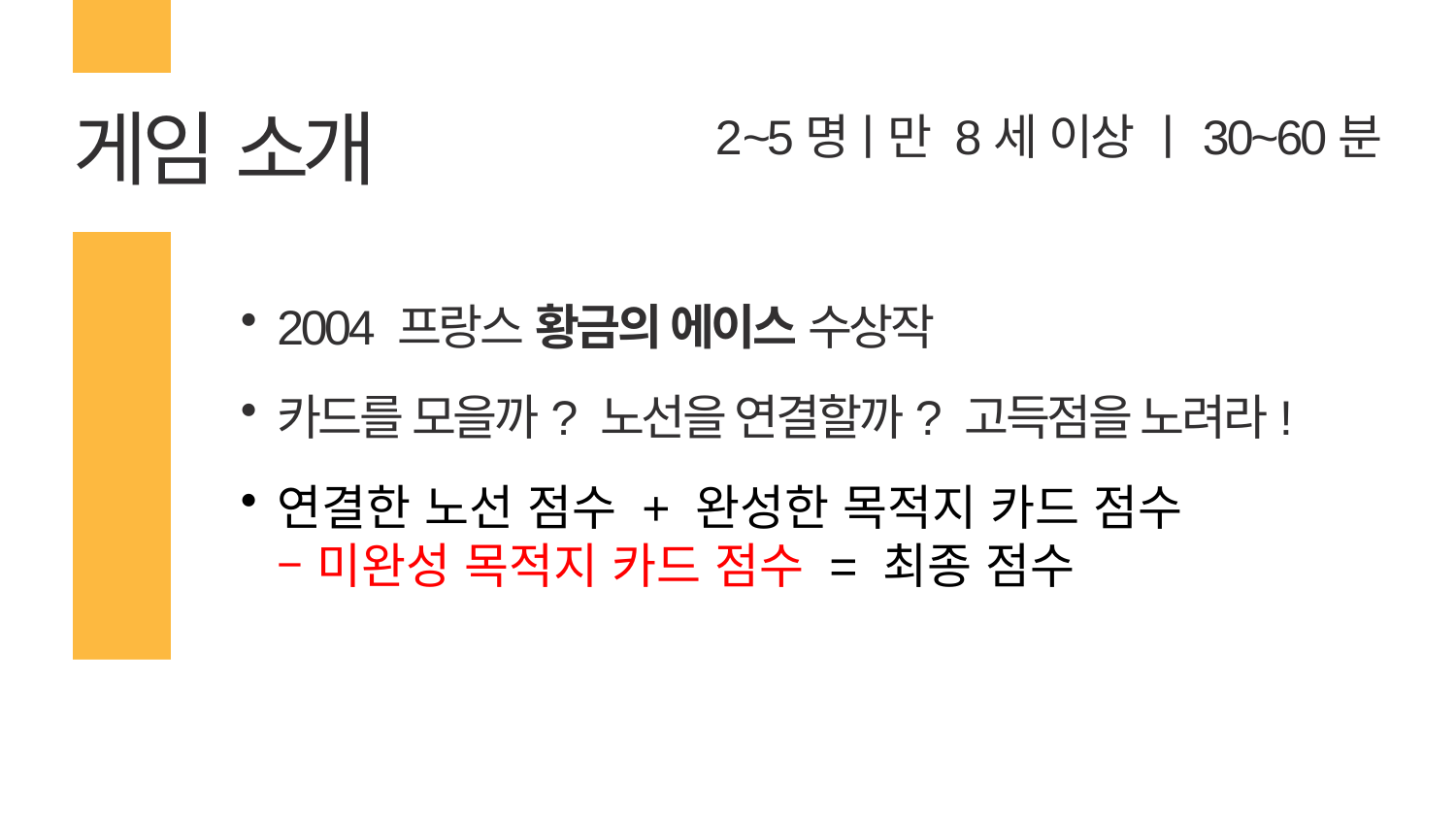

# 게임 소개
2~5명ㅣ만 8세 이상 ㅣ30~60분

2004 프랑스 황금의 에이스 수상작
카드를 모을까? 노선을 연결할까? 고득점을 노려라!
연결한 노선 점수 + 완성한 목적지 카드 점수
– 미완성 목적지 카드 점수 = 최종 점수